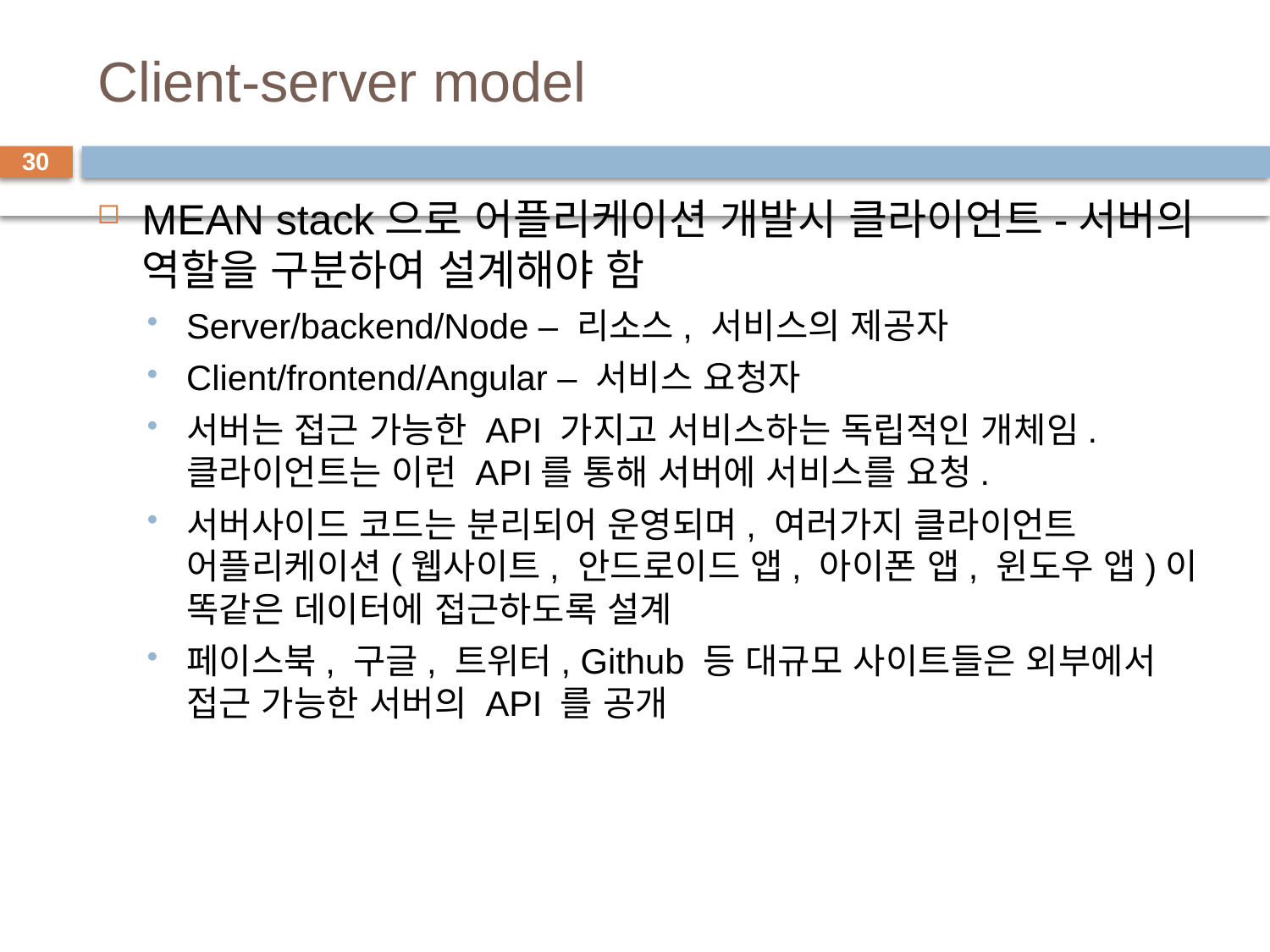

# Client-server model
30
MEAN stack으로 어플리케이션 개발시 클라이언트-서버의 역할을 구분하여 설계해야 함
Server/backend/Node – 리소스, 서비스의 제공자
Client/frontend/Angular – 서비스 요청자
서버는 접근 가능한 API 가지고 서비스하는 독립적인 개체임. 클라이언트는 이런 API를 통해 서버에 서비스를 요청.
서버사이드 코드는 분리되어 운영되며, 여러가지 클라이언트 어플리케이션(웹사이트, 안드로이드 앱, 아이폰 앱, 윈도우 앱)이 똑같은 데이터에 접근하도록 설계
페이스북, 구글, 트위터, Github 등 대규모 사이트들은 외부에서 접근 가능한 서버의 API 를 공개